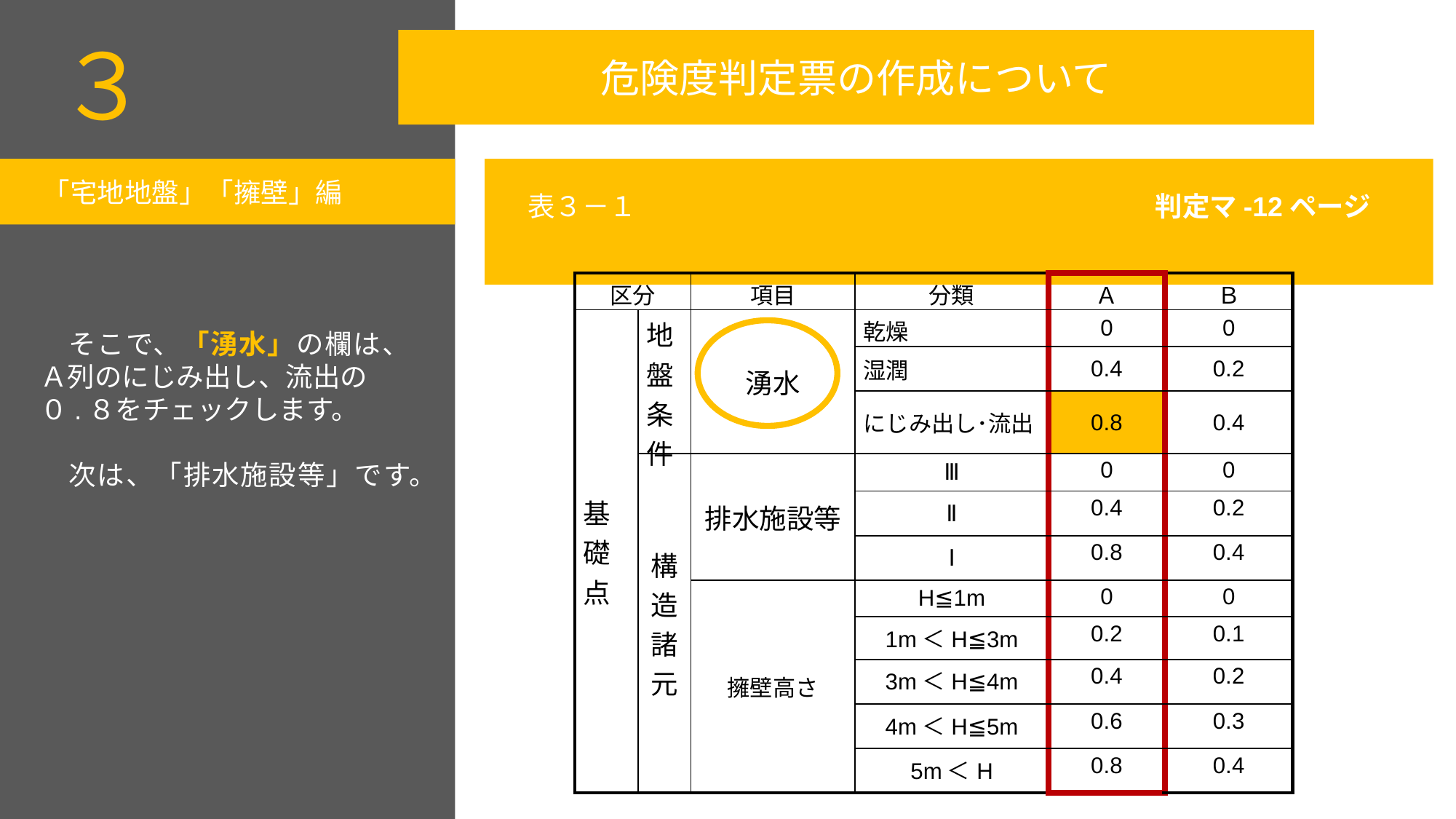

３
危険度判定票の作成について
「宅地地盤」「擁壁」編
表３－１　　　　　　　　　　　　　　　　　　　判定マ-12ページ
| 区分 |  | 項目 | 分類 | Ａ | Ｂ |
| --- | --- | --- | --- | --- | --- |
| 基礎点 | 地盤条件 | 湧水 | 乾燥 | 0 | 0 |
|  |  |  | 湿潤 | 0.4 | 0.2 |
|  |  |  | にじみ出し･流出 | 0.8 | 0.4 |
|  | 構造諸元 | 排水施設等 | Ⅲ | 0 | 0 |
|  |  |  | Ⅱ | 0.4 | 0.2 |
|  |  |  | Ⅰ | 0.8 | 0.4 |
|  |  | 擁壁高さ | H≦1m | 0 | 0 |
|  |  |  | 1m＜H≦3m | 0.2 | 0.1 |
|  |  |  | 3m＜H≦4m | 0.4 | 0.2 |
|  |  |  | 4m＜H≦5m | 0.6 | 0.3 |
|  |  |  | 5m＜H | 0.8 | 0.4 |
　そこで、「湧水」の欄は、Ａ列のにじみ出し、流出の
０.８をチェックします。

　次は、「排水施設等」です。